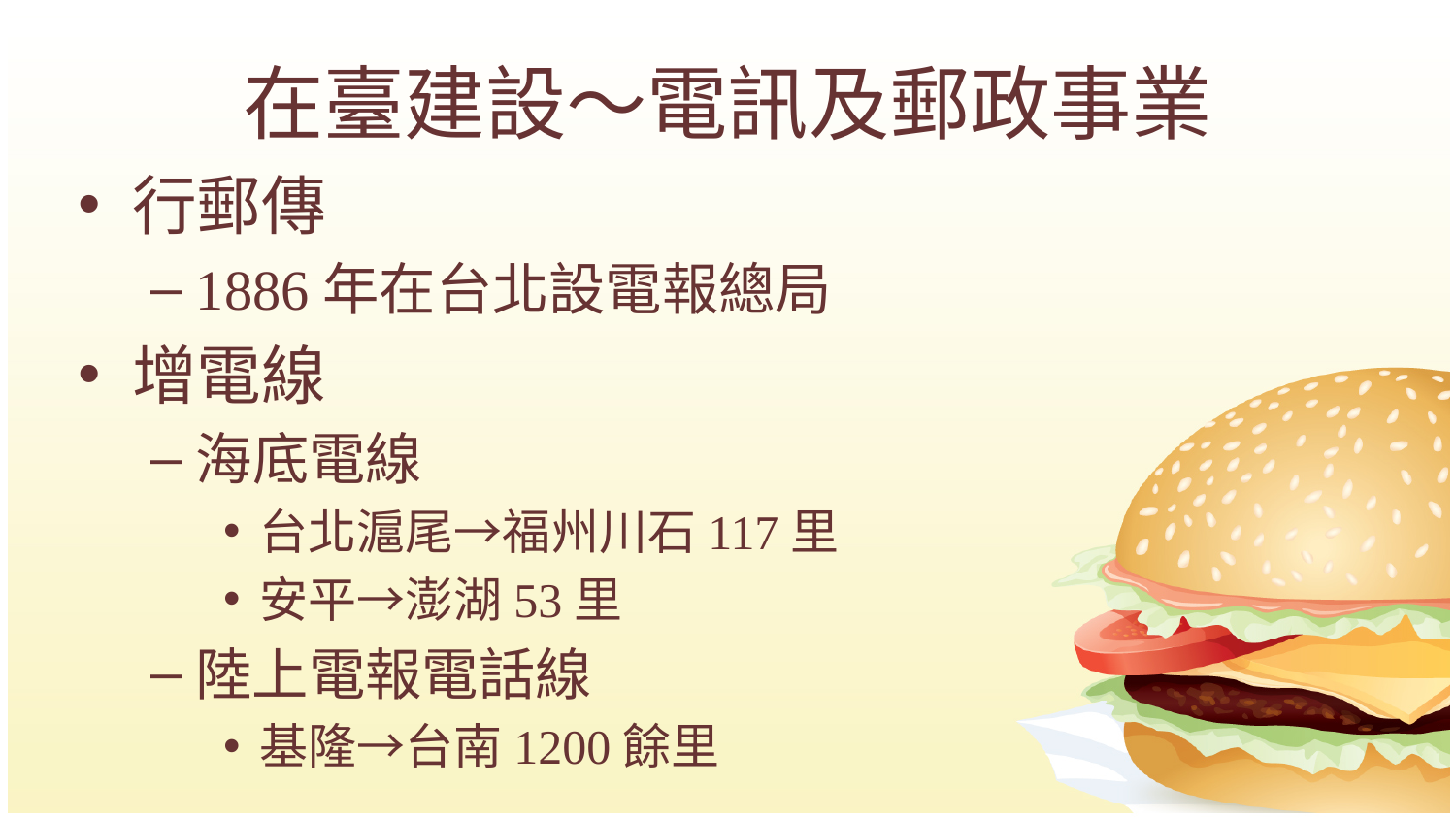

# 在臺建設～電訊及郵政事業
行郵傳
1886年在台北設電報總局
增電線
海底電線
台北滬尾→福州川石117里
安平→澎湖53里
陸上電報電話線
基隆→台南1200餘里